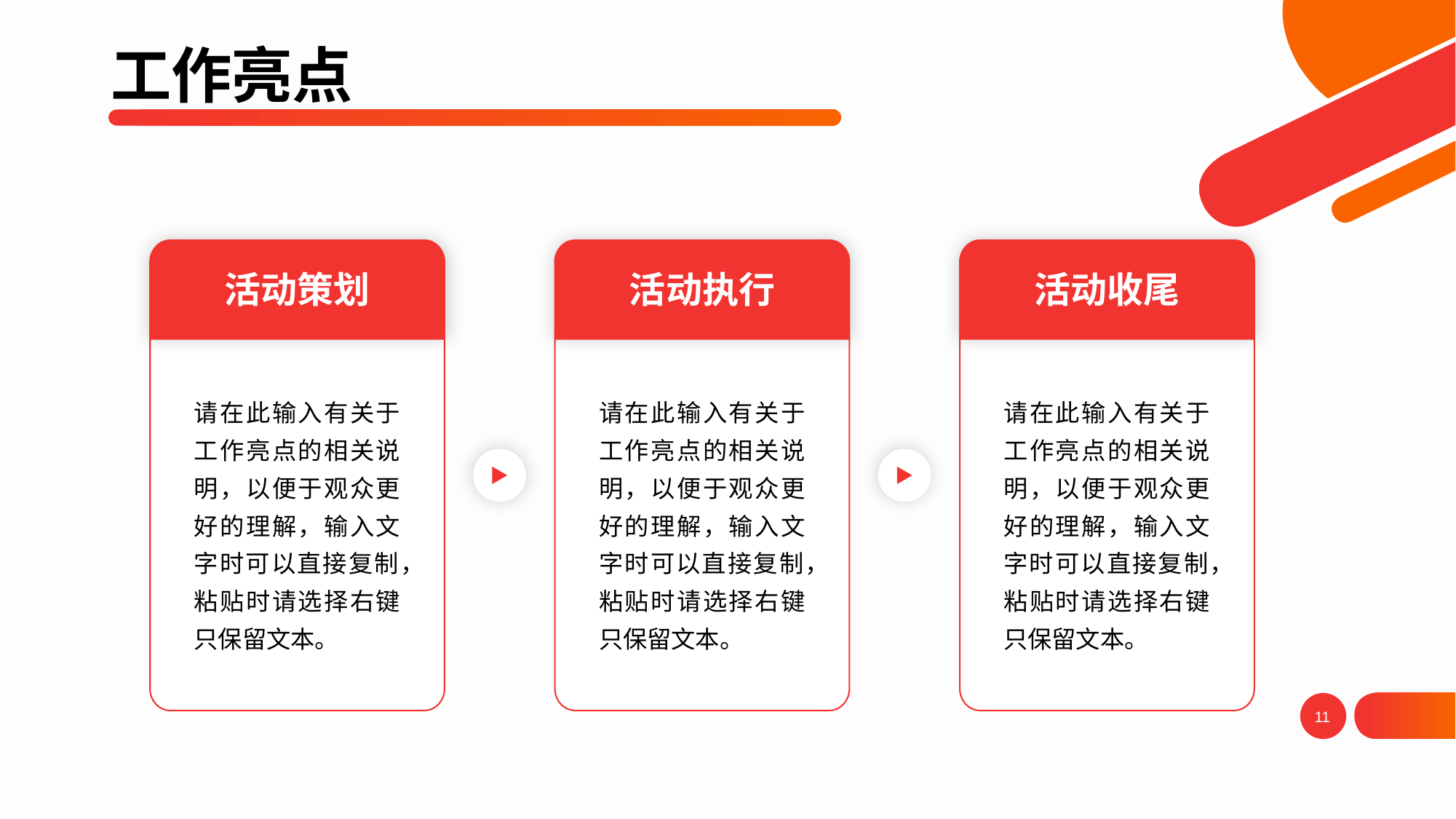

# 工作亮点

活动策划
活动执行
活动收尾

请在此输入有关于工作亮点的相关说明，以便于观众更好的理解，输入文字时可以直接复制，粘贴时请选择右键只保留文本。
请在此输入有关于工作亮点的相关说明，以便于观众更好的理解，输入文字时可以直接复制，粘贴时请选择右键只保留文本。
请在此输入有关于工作亮点的相关说明，以便于观众更好的理解，输入文字时可以直接复制，粘贴时请选择右键只保留文本。

11